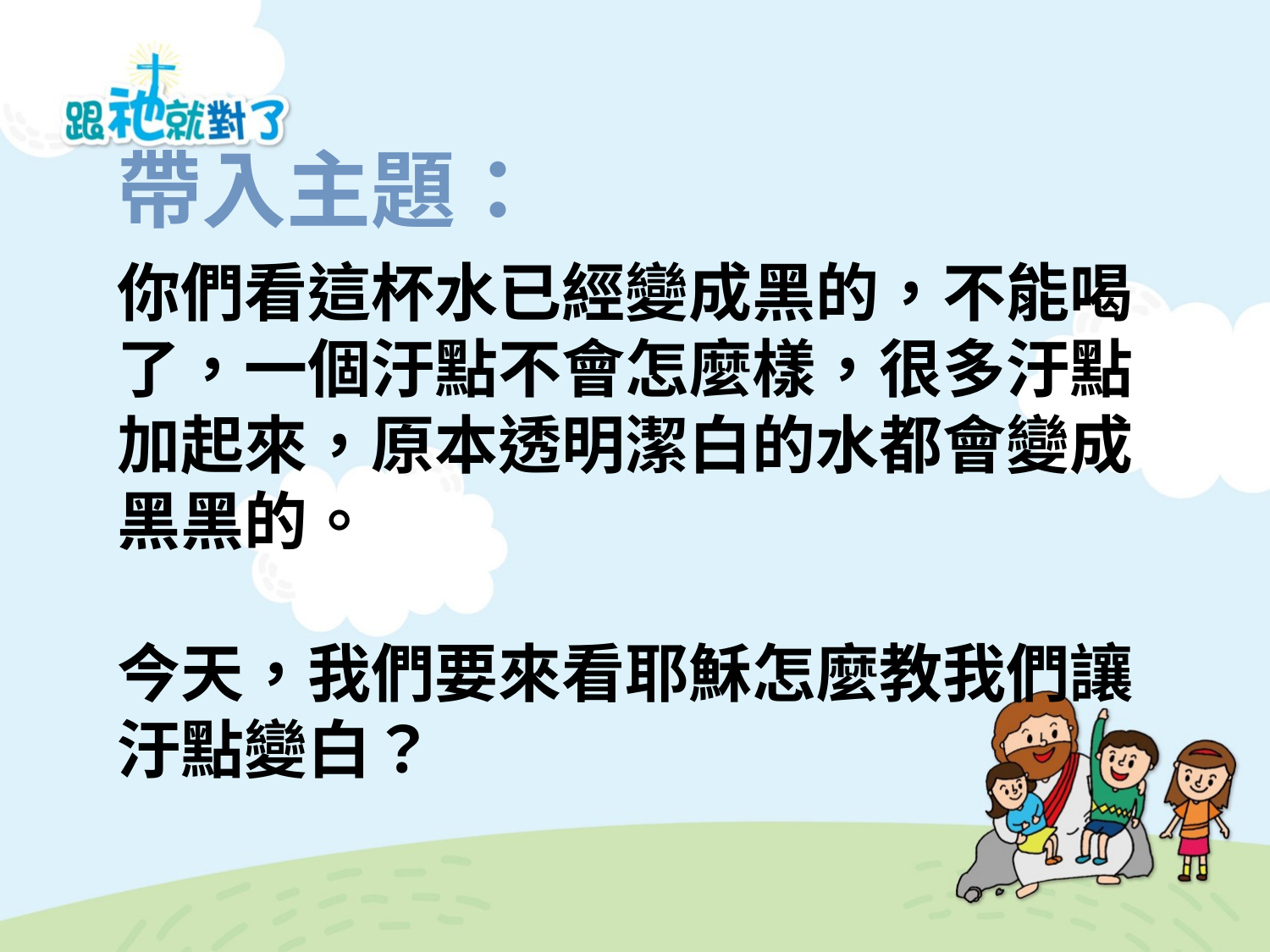

帶入主題：
你們看這杯水已經變成黑的，不能喝了，一個汙點不會怎麼樣，很多汙點加起來，原本透明潔白的水都會變成黑黑的。

今天，我們要來看耶穌怎麼教我們讓汙點變白？